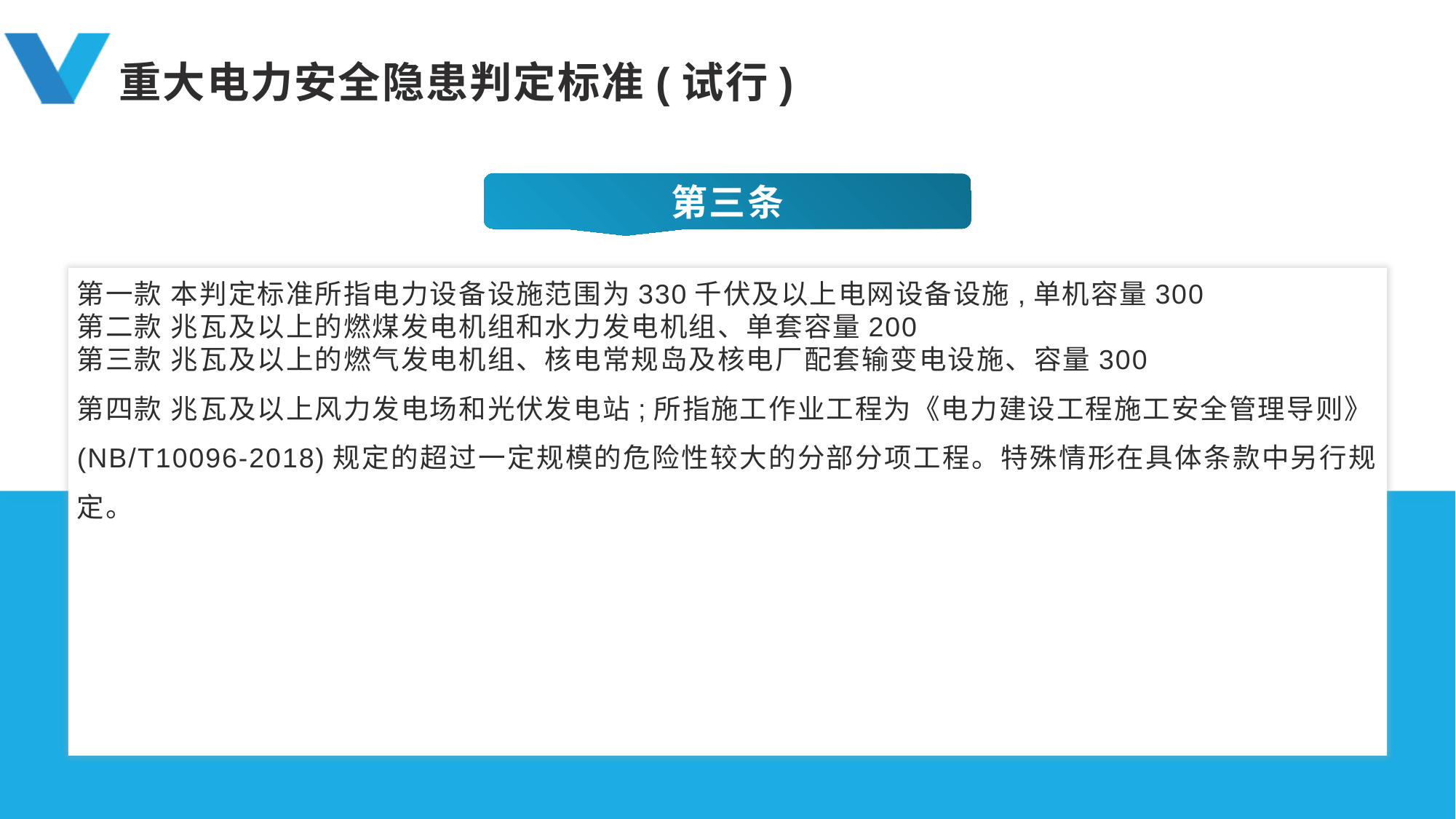

重大电力安全隐患判定标准(试行)
第三条
第一款 本判定标准所指电力设备设施范围为330千伏及以上电网设备设施,单机容量300
第二款 兆瓦及以上的燃煤发电机组和水力发电机组、单套容量200
第三款 兆瓦及以上的燃气发电机组、核电常规岛及核电厂配套输变电设施、容量300
第四款 兆瓦及以上风力发电场和光伏发电站;所指施工作业工程为《电力建设工程施工安全管理导则》(NB/T10096-2018)规定的超过一定规模的危险性较大的分部分项工程。特殊情形在具体条款中另行规定。